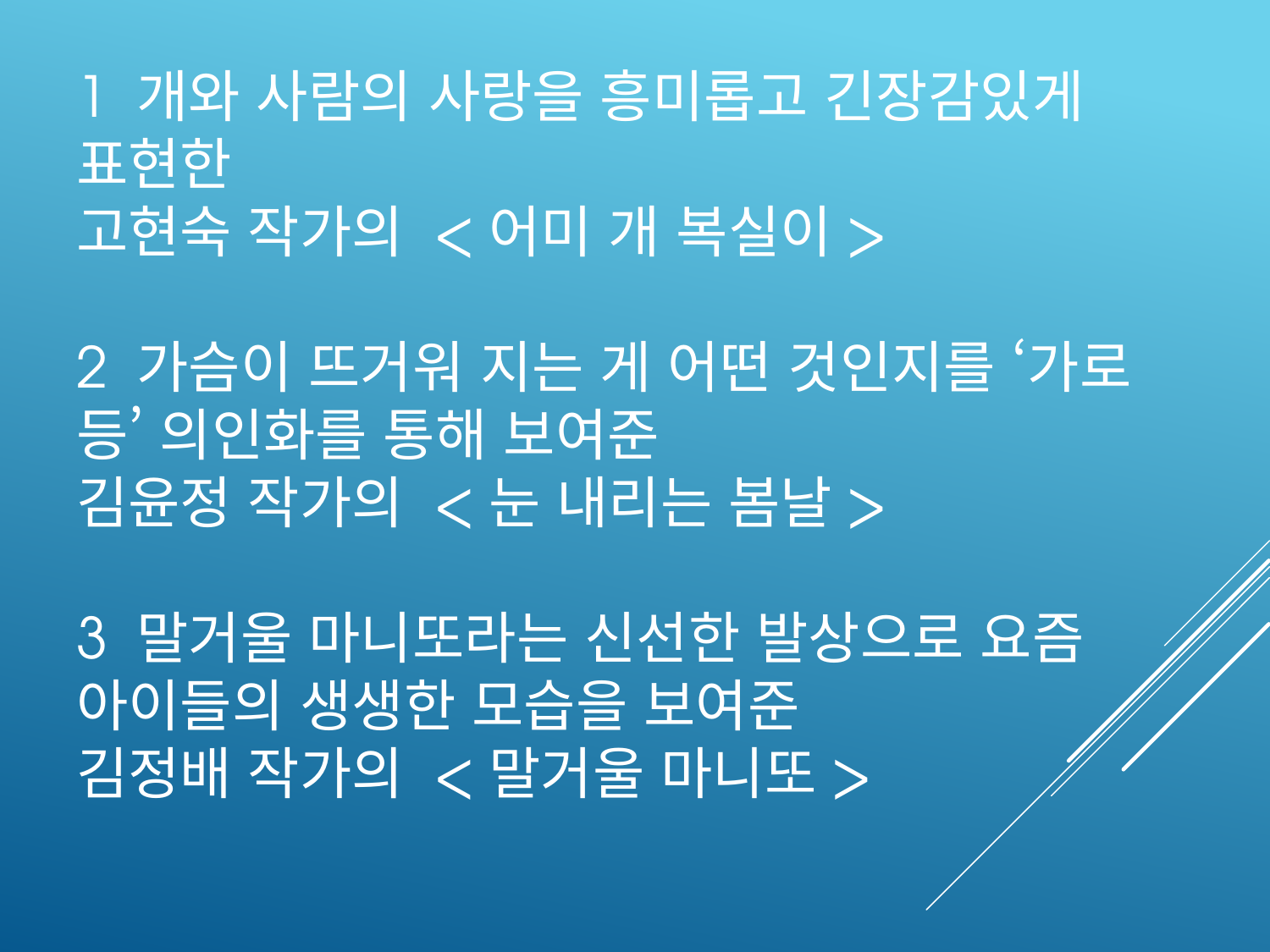

# 1 개와 사람의 사랑을 흥미롭고 긴장감있게 표현한 고현숙 작가의 <어미 개 복실이> 2 가슴이 뜨거워 지는 게 어떤 것인지를 ‘가로등’ 의인화를 통해 보여준 김윤정 작가의 <눈 내리는 봄날> 3 말거울 마니또라는 신선한 발상으로 요즘 아이들의 생생한 모습을 보여준 김정배 작가의 <말거울 마니또>